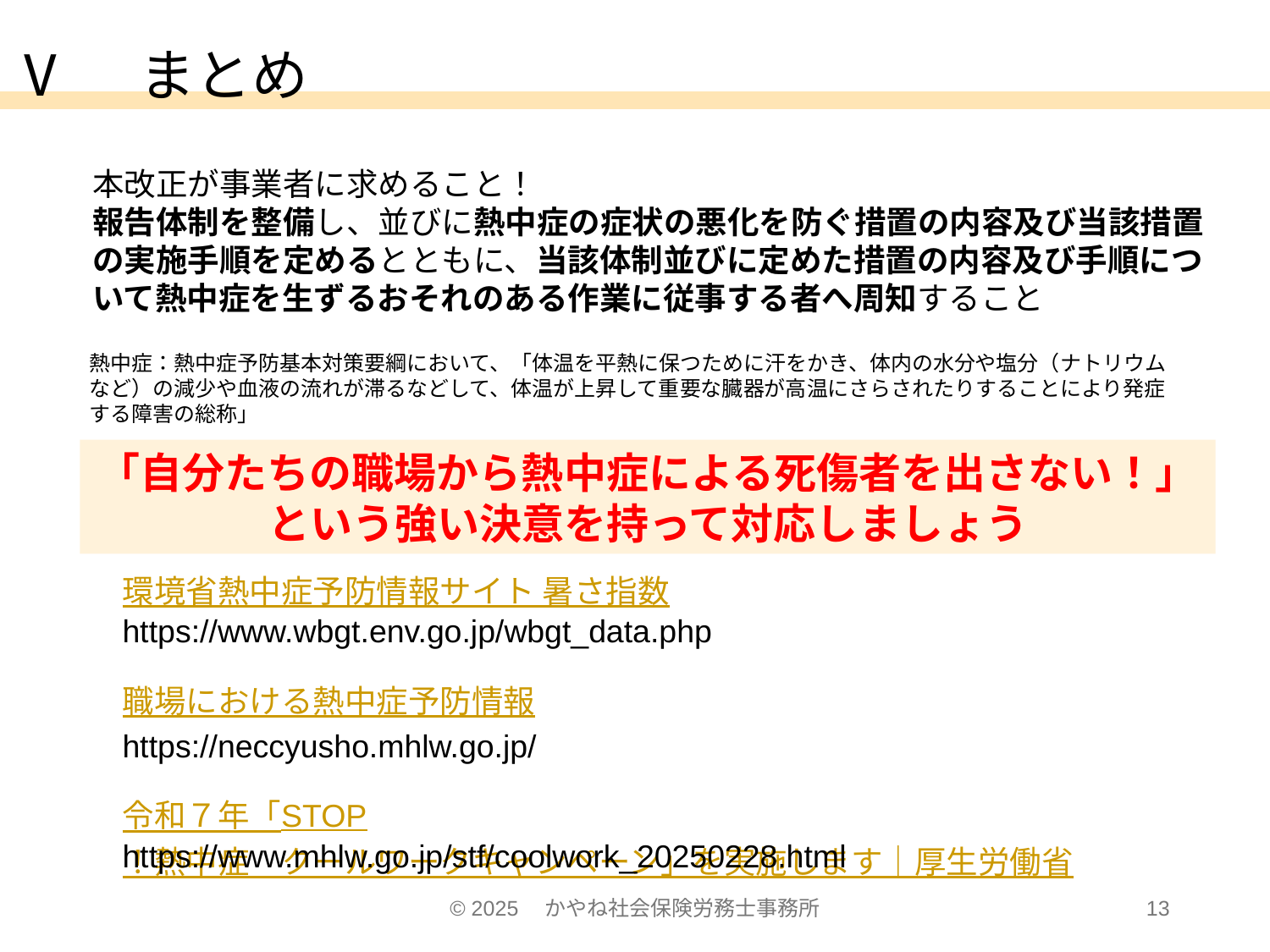

Ⅴ　まとめ
本改正が事業者に求めること！
報告体制を整備し、並びに熱中症の症状の悪化を防ぐ措置の内容及び当該措置の実施手順を定めるとともに、当該体制並びに定めた措置の内容及び手順について熱中症を生ずるおそれのある作業に従事する者へ周知すること
熱中症：熱中症予防基本対策要綱において、「体温を平熱に保つために汗をかき、体内の水分や塩分（ナトリウムなど）の減少や血液の流れが滞るなどして、体温が上昇して重要な臓器が高温にさらされたりすることにより発症する障害の総称」
「自分たちの職場から熱中症による死傷者を出さない！」
という強い決意を持って対応しましょう
環境省熱中症予防情報サイト 暑さ指数
https://www.wbgt.env.go.jp/wbgt_data.php
職場における熱中症予防情報
https://neccyusho.mhlw.go.jp/
令和７年「STOP！熱中症　クールワークキャンペーン」を実施します｜厚生労働省
https://www.mhlw.go.jp/stf/coolwork_20250228.html
© 2025　かやね社会保険労務士事務所
13